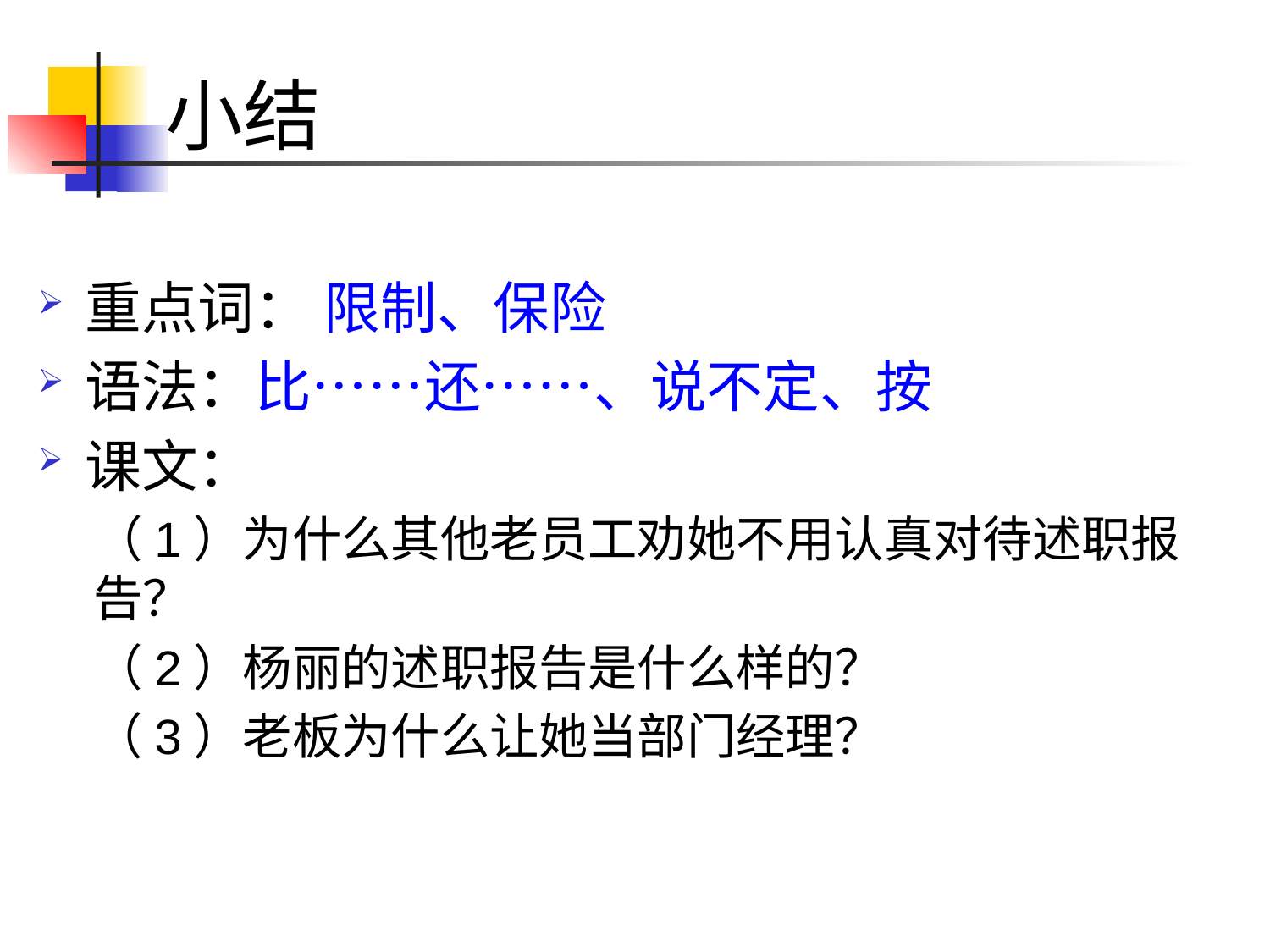

# 小结
重点词： 限制、保险
语法：比……还……、说不定、按
课文：
（1）为什么其他老员工劝她不用认真对待述职报告？
（2）杨丽的述职报告是什么样的？
（3）老板为什么让她当部门经理？